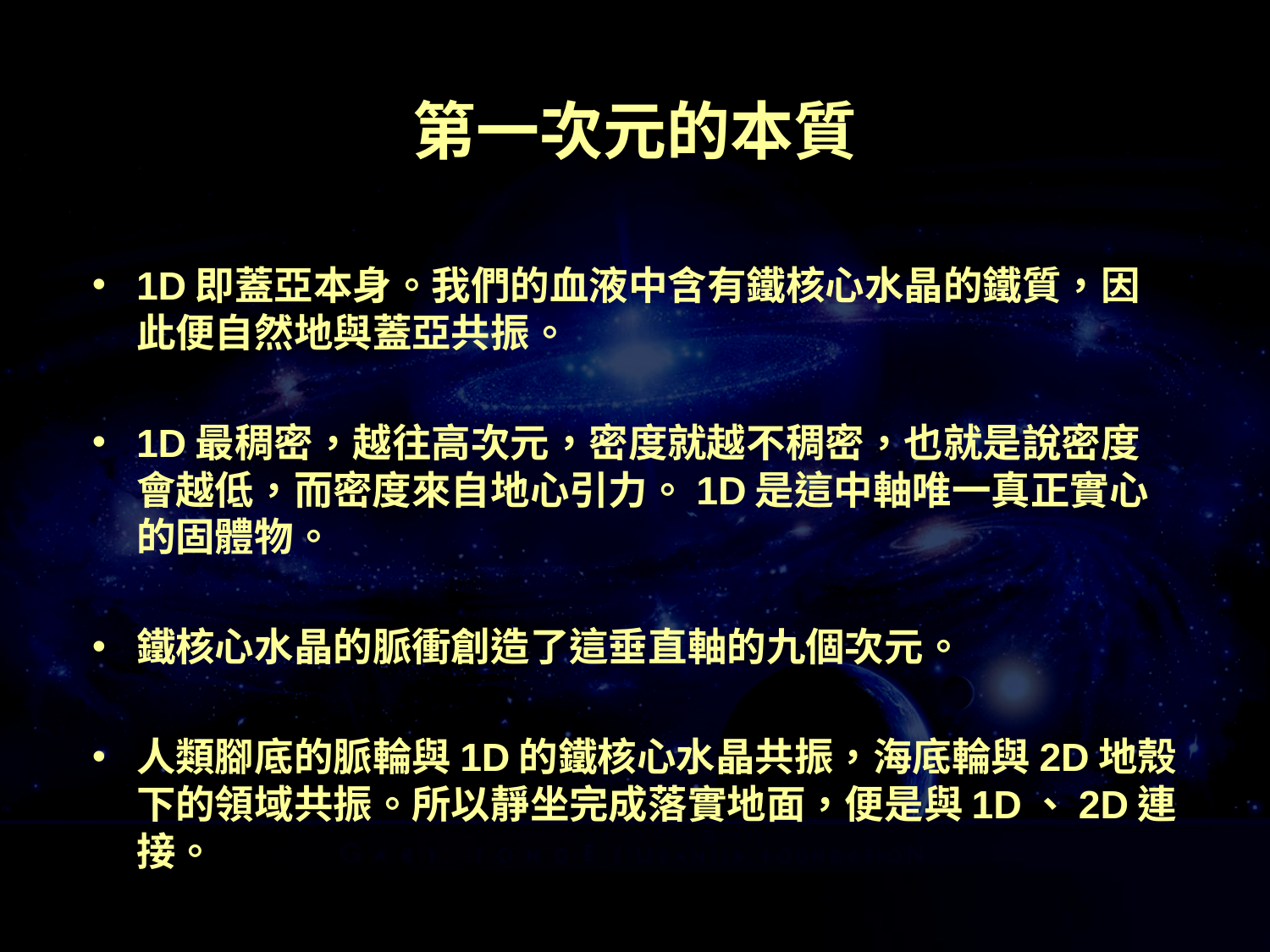

# 第一次元的本質
1D即蓋亞本身。我們的血液中含有鐵核心水晶的鐵質，因此便自然地與蓋亞共振。

1D最稠密，越往高次元，密度就越不稠密，也就是說密度會越低，而密度來自地心引力。1D是這中軸唯一真正實心的固體物。

鐵核心水晶的脈衝創造了這垂直軸的九個次元。

人類腳底的脈輪與1D的鐵核心水晶共振，海底輪與2D地殼下的領域共振。所以靜坐完成落實地面，便是與1D、2D連接。